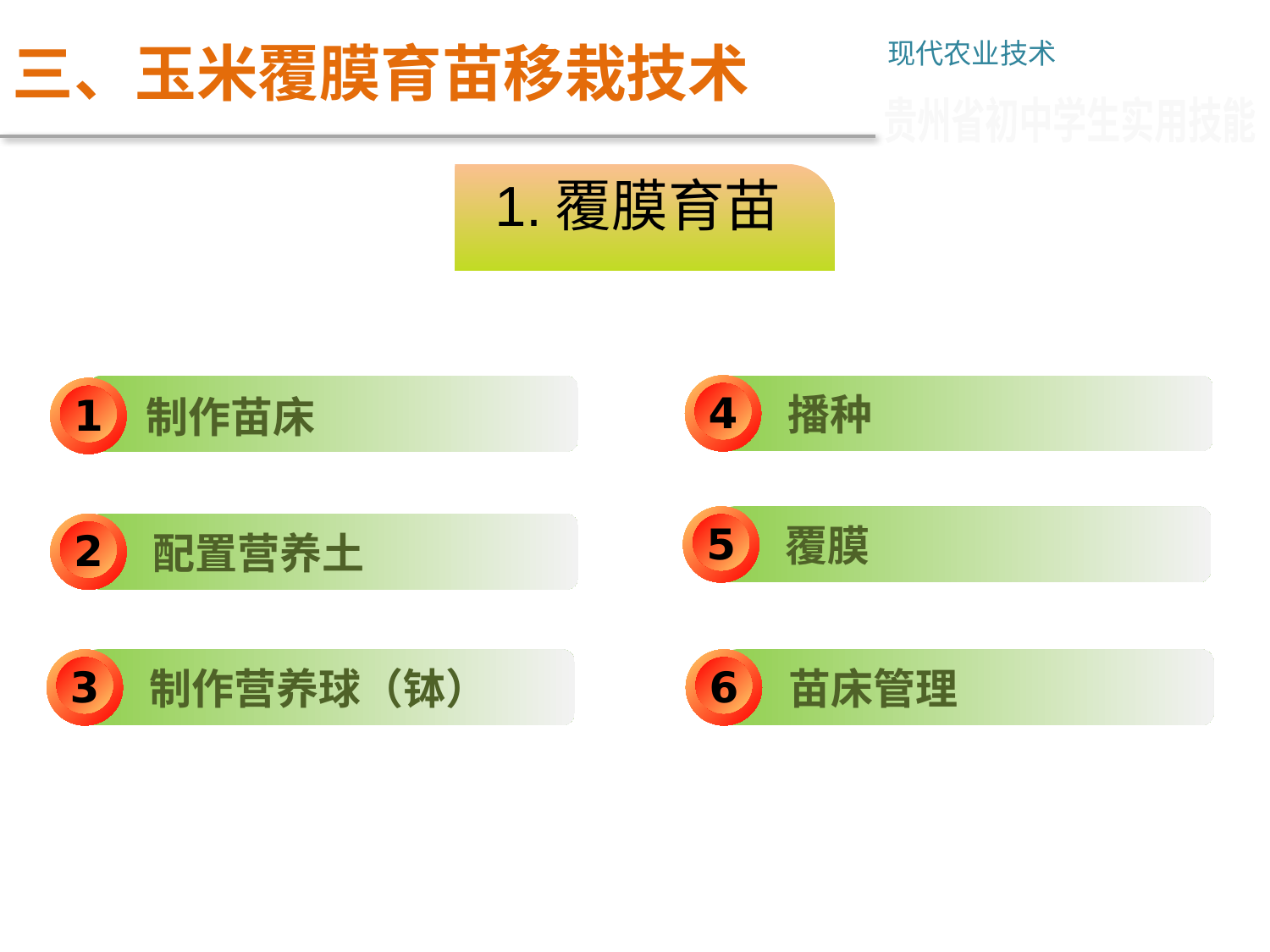

三、玉米覆膜育苗移栽技术
现代农业技术
贵州省初中学生实用技能
1.覆膜育苗

4
    播种

1
制作苗床

5
    覆膜

2
    配置营养土

6
    苗床管理
    制作营养球（钵）

3